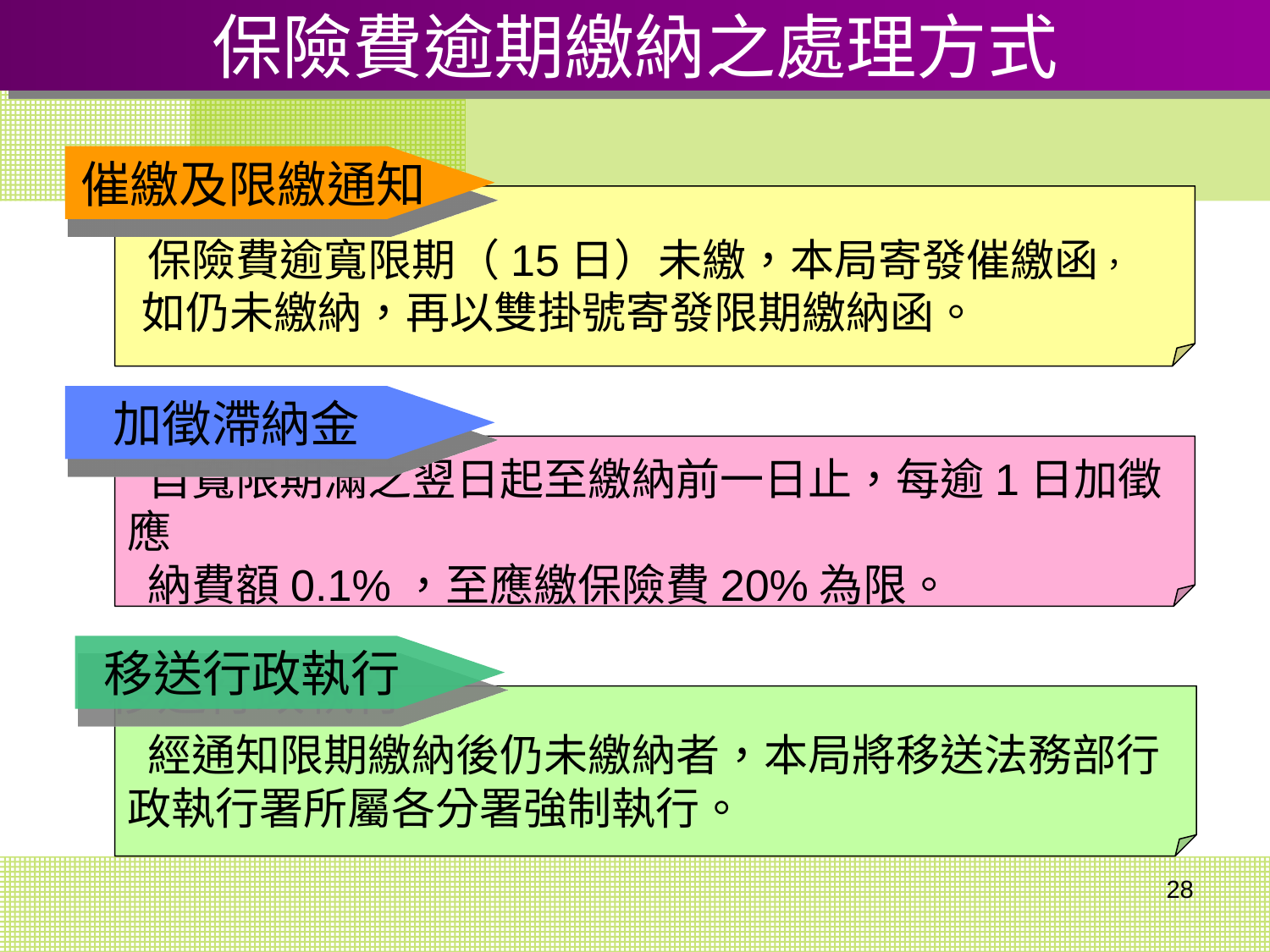

保險費逾期繳納之處理方式
催繳及限繳通知
 保險費逾寬限期（15日）未繳，本局寄發催繳函，
 如仍未繳納，再以雙掛號寄發限期繳納函。

加徵滯納金
 自寬限期滿之翌日起至繳納前一日止，每逾1日加徵應
 納費額0.1%，至應繳保險費20%為限。

移送行政執行
 經通知限期繳納後仍未繳納者，本局將移送法務部行  政執行署所屬各分署強制執行。
28